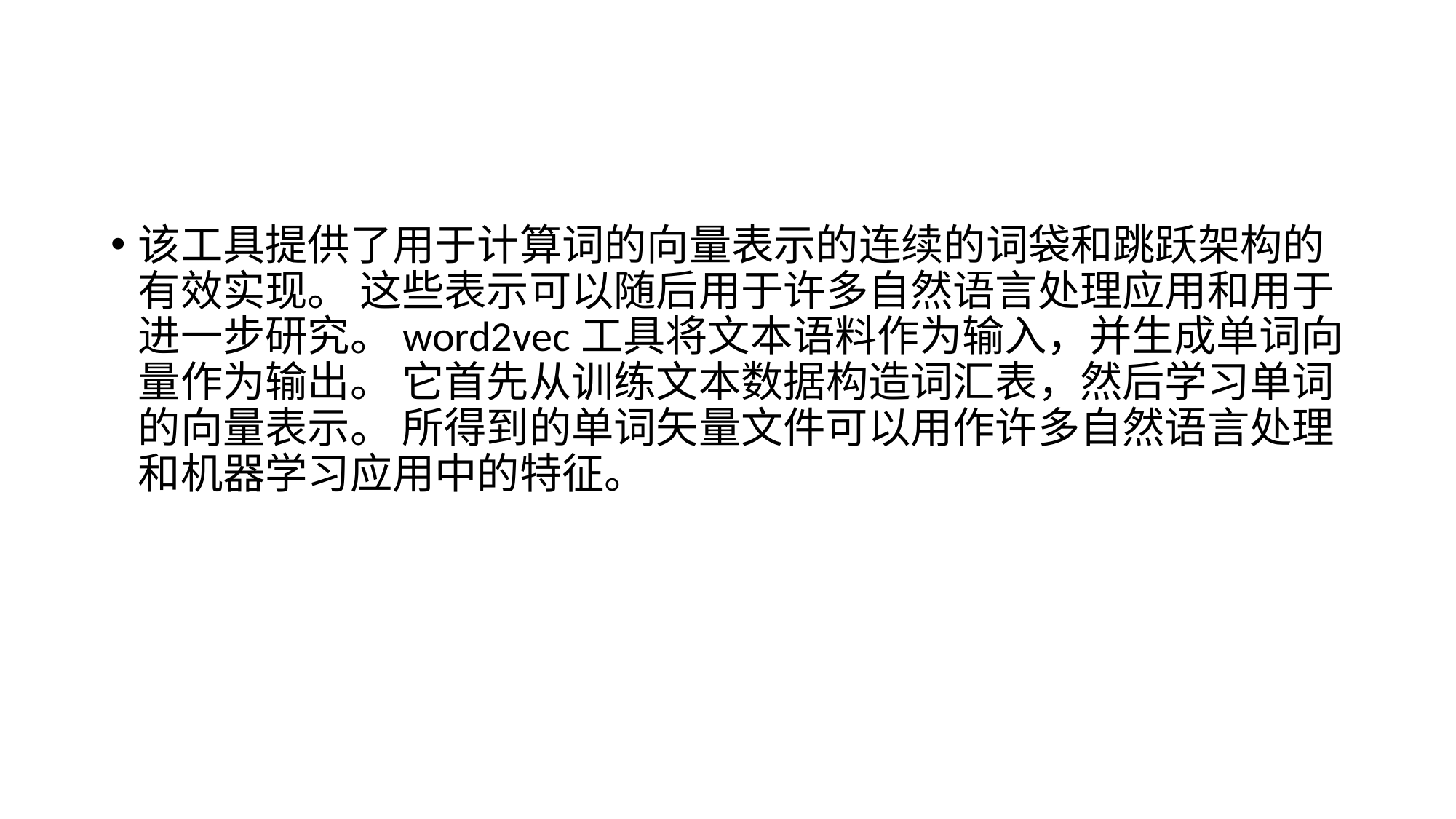

#
该工具提供了用于计算词的向量表示的连续的词袋和跳跃架构的有效实现。 这些表示可以随后用于许多自然语言处理应用和用于进一步研究。word2vec工具将文本语料作为输入，并生成单词向量作为输出。 它首先从训练文本数据构造词汇表，然后学习单词的向量表示。 所得到的单词矢量文件可以用作许多自然语言处理和机器学习应用中的特征。